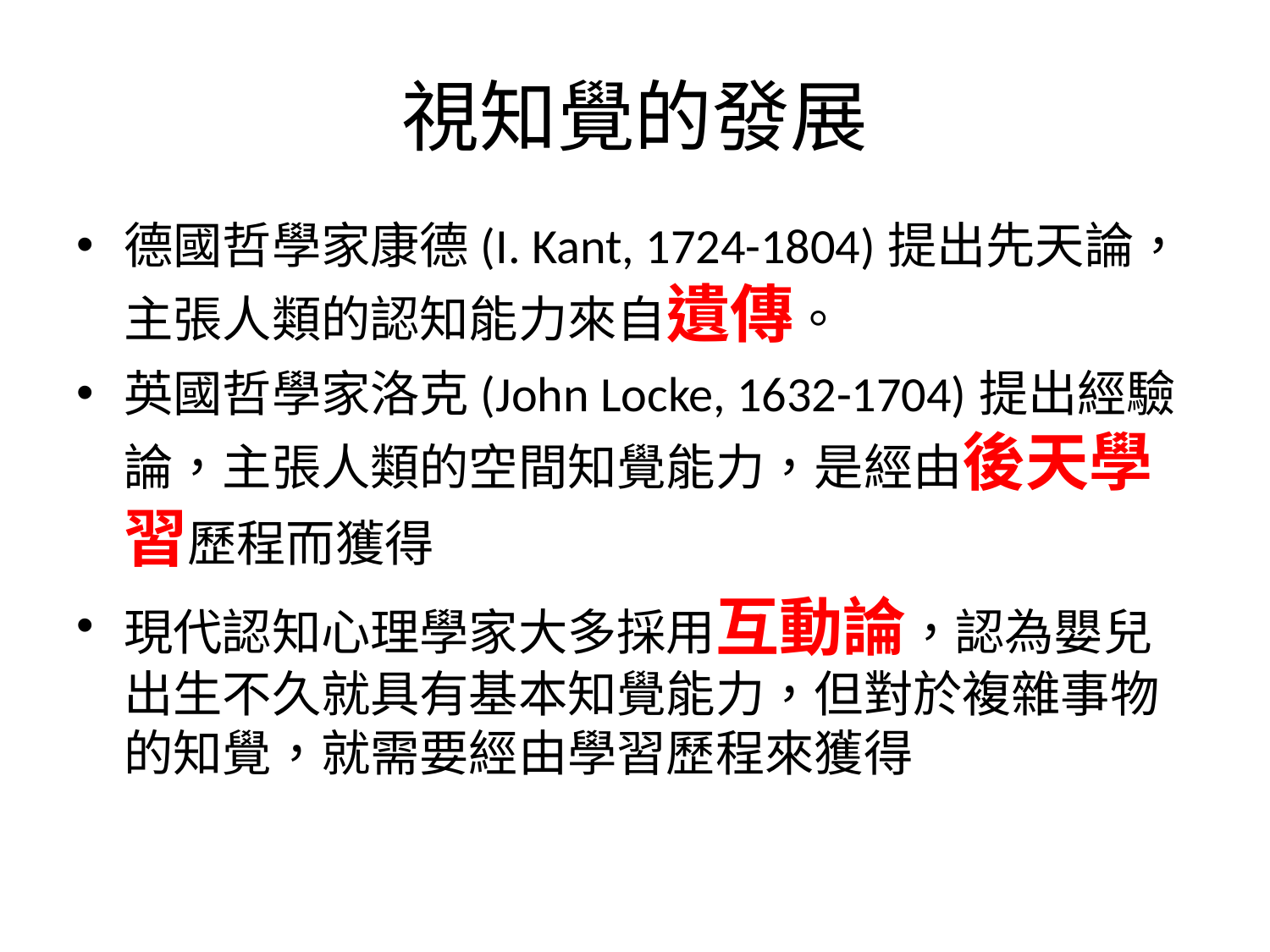

# 視知覺的發展
德國哲學家康德(I. Kant, 1724-1804)提出先天論，主張人類的認知能力來自遺傳。
英國哲學家洛克(John Locke, 1632-1704)提出經驗論，主張人類的空間知覺能力，是經由後天學習歷程而獲得
現代認知心理學家大多採用互動論，認為嬰兒出生不久就具有基本知覺能力，但對於複雜事物的知覺，就需要經由學習歷程來獲得